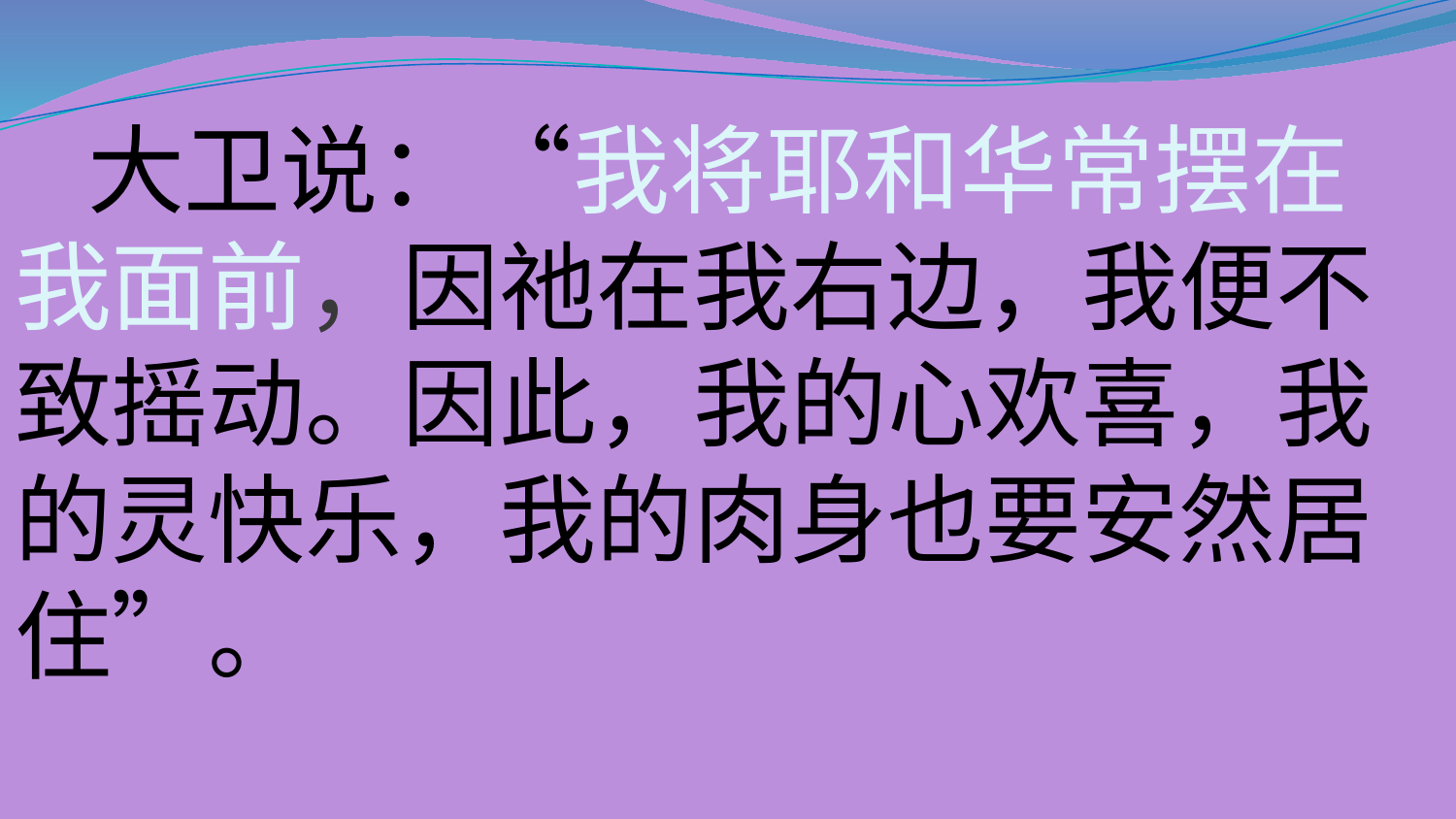

大卫说：“我将耶和华常摆在我面前，因祂在我右边，我便不致摇动。因此，我的心欢喜，我的灵快乐，我的肉身也要安然居住”。